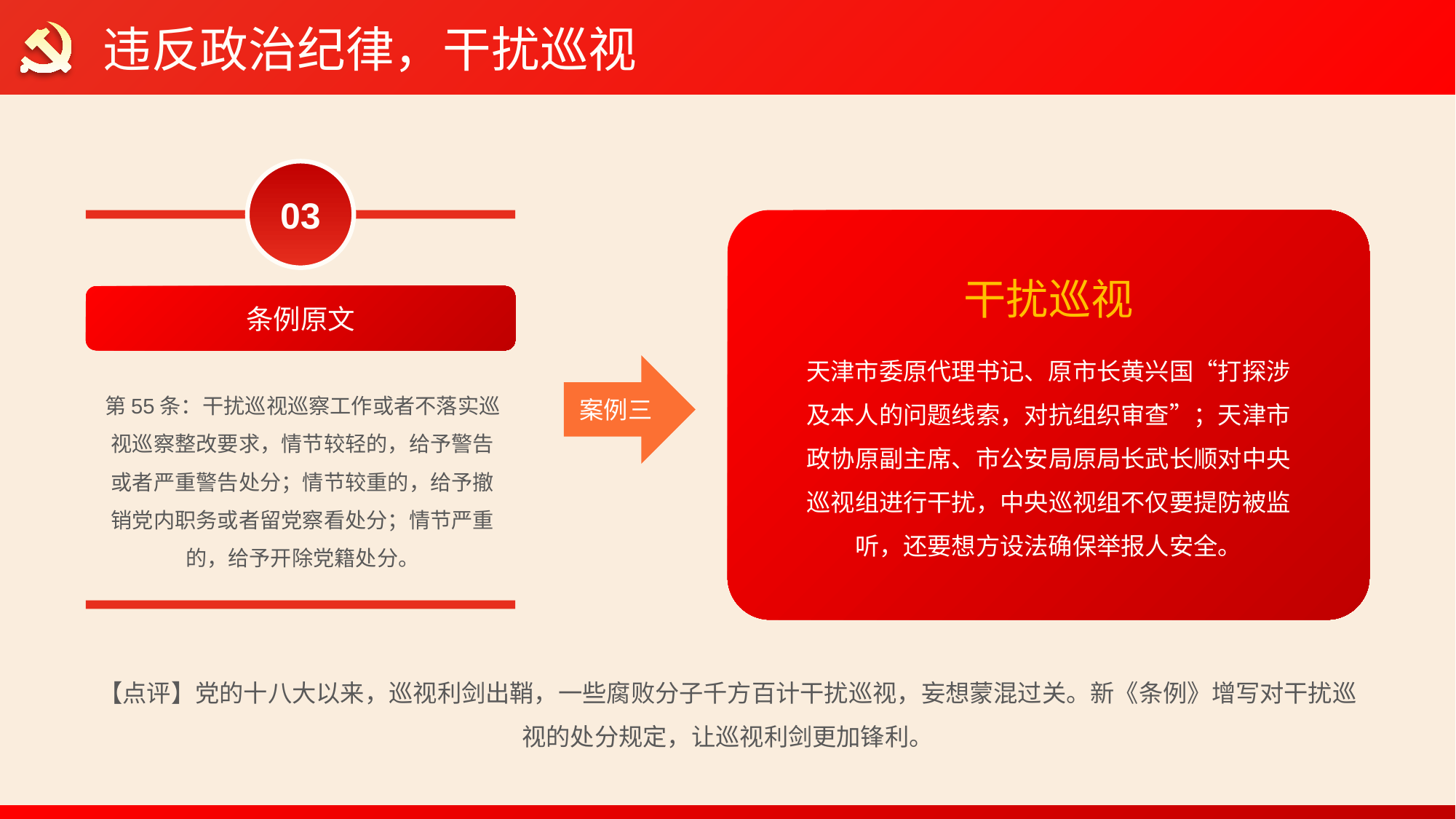

违反政治纪律，干扰巡视
03

干扰巡视
天津市委原代理书记、原市长黄兴国“打探涉及本人的问题线索，对抗组织审查”；天津市政协原副主席、市公安局原局长武长顺对中央巡视组进行干扰，中央巡视组不仅要提防被监听，还要想方设法确保举报人安全。
条例原文
案例三
第55条：干扰巡视巡察工作或者不落实巡视巡察整改要求，情节较轻的，给予警告或者严重警告处分；情节较重的，给予撤销党内职务或者留党察看处分；情节严重的，给予开除党籍处分。

【点评】党的十八大以来，巡视利剑出鞘，一些腐败分子千方百计干扰巡视，妄想蒙混过关。新《条例》增写对干扰巡视的处分规定，让巡视利剑更加锋利。